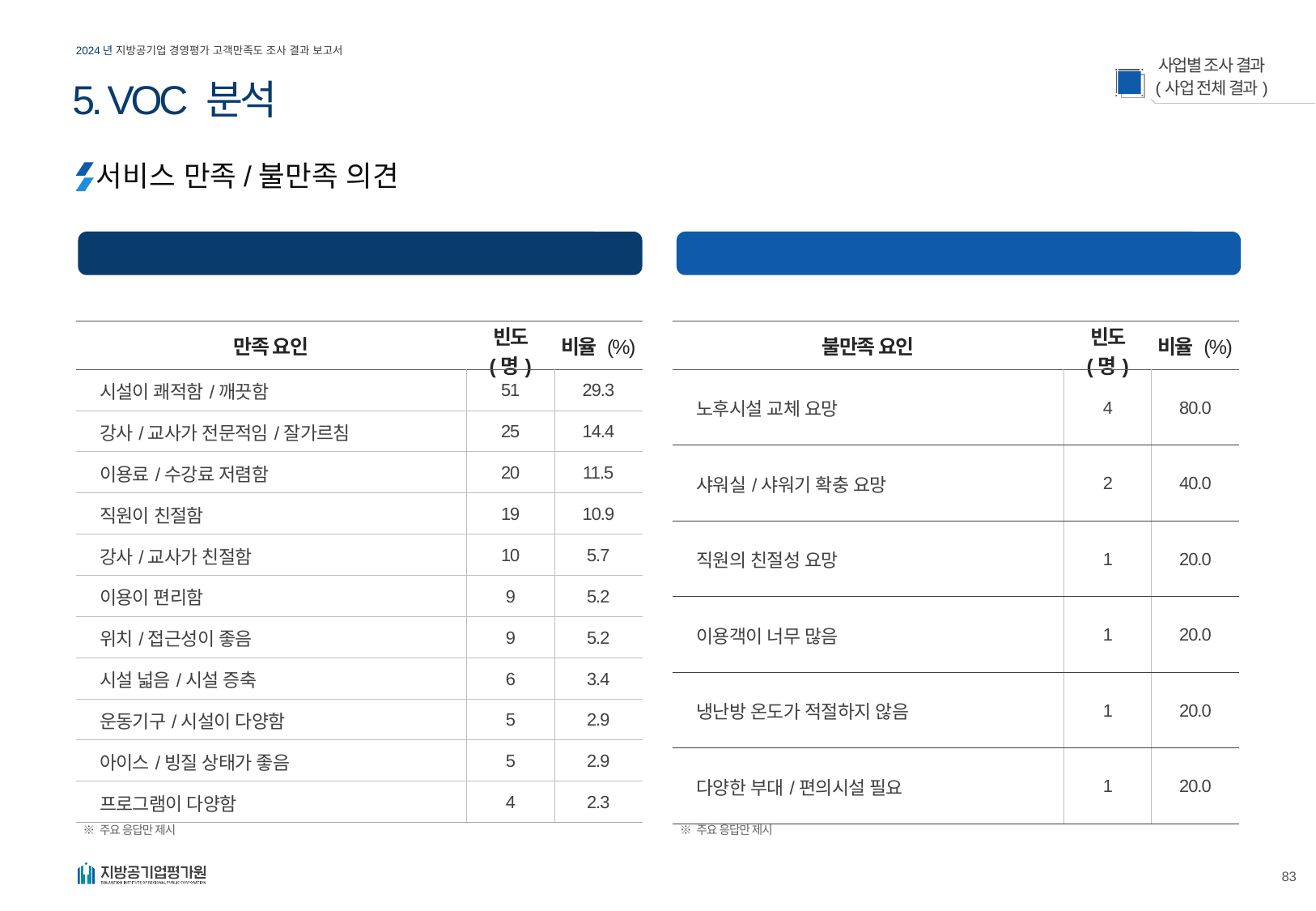

5. VOC 분석
서비스 만족/불만족 의견

서비스 만족 주요 VOC
서비스 불만족 주요 VOC
| 만족 요인 | 빈도 (명) | 비율 (%) |
| --- | --- | --- |
| 시설이 쾌적함/깨끗함 | 51 | 29.3 |
| 강사/교사가 전문적임/잘가르침 | 25 | 14.4 |
| 이용료/수강료 저렴함 | 20 | 11.5 |
| 직원이 친절함 | 19 | 10.9 |
| 강사/교사가 친절함 | 10 | 5.7 |
| 이용이 편리함 | 9 | 5.2 |
| 위치/접근성이 좋음 | 9 | 5.2 |
| 시설 넓음/시설 증축 | 6 | 3.4 |
| 운동기구/시설이 다양함 | 5 | 2.9 |
| 아이스/빙질 상태가 좋음 | 5 | 2.9 |
| 프로그램이 다양함 | 4 | 2.3 |
| 불만족 요인 | 빈도 (명) | 비율 (%) |
| --- | --- | --- |
| 노후시설 교체 요망 | 4 | 80.0 |
| 샤워실/샤워기 확충 요망 | 2 | 40.0 |
| 직원의 친절성 요망 | 1 | 20.0 |
| 이용객이 너무 많음 | 1 | 20.0 |
| 냉난방 온도가 적절하지 않음 | 1 | 20.0 |
| 다양한 부대/편의시설 필요 | 1 | 20.0 |
※ 주요 응답만 제시
※ 주요 응답만 제시